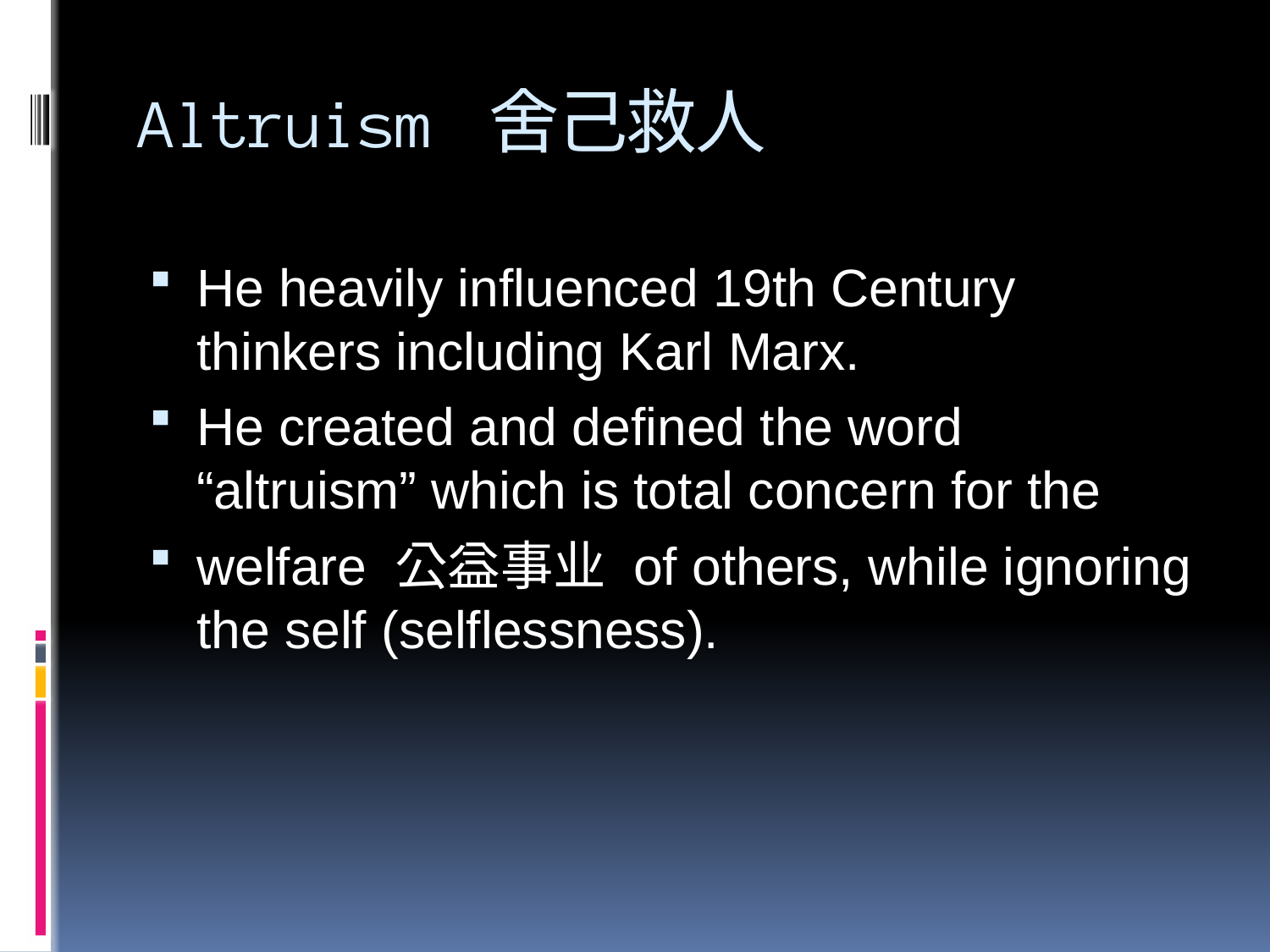

# Altruism 舍己救人
He heavily influenced 19th Century thinkers including Karl Marx.
He created and defined the word “altruism” which is total concern for the
welfare 公益事业 of others, while ignoring the self (selflessness).